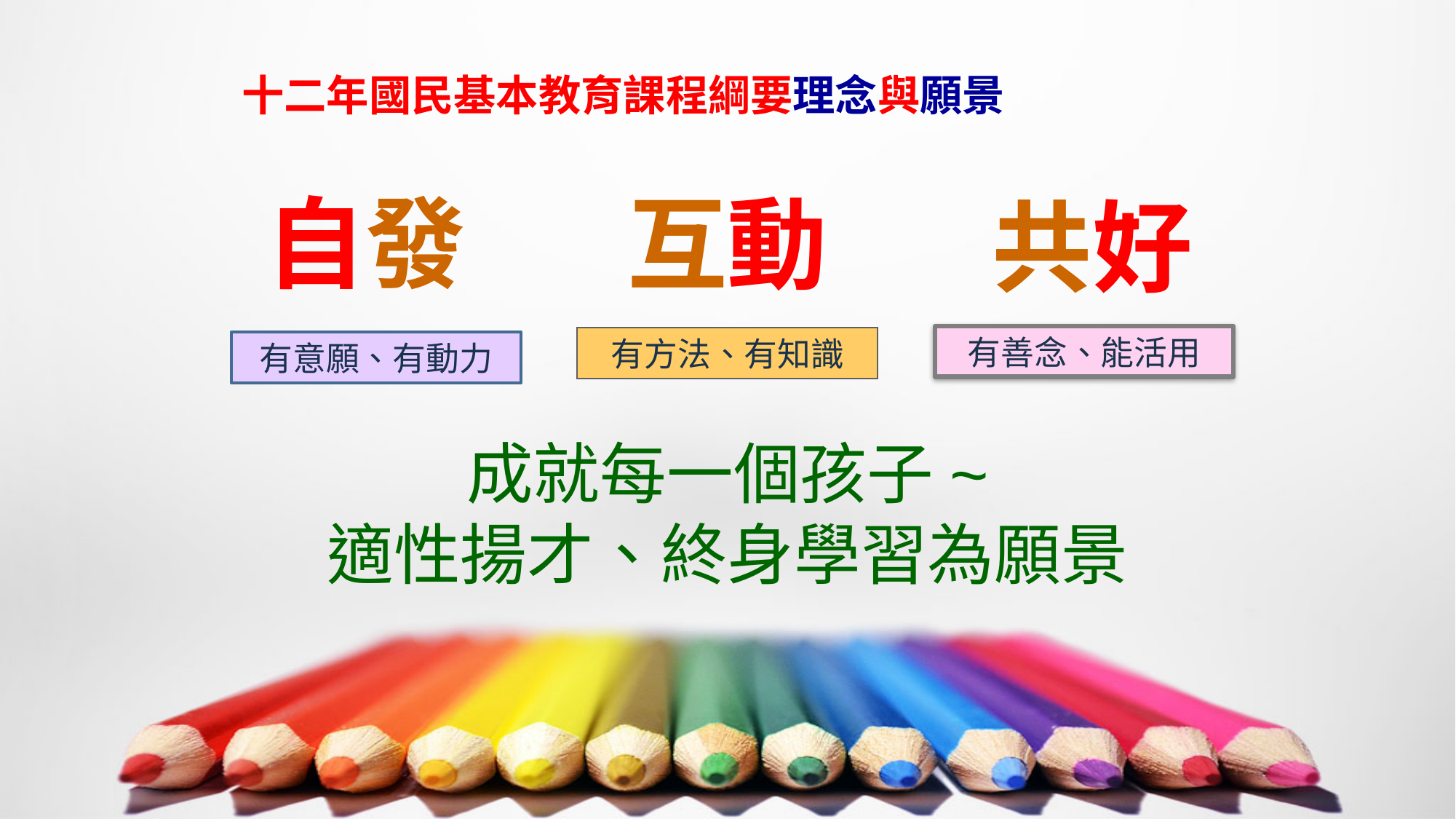

十二年國民基本教育課程綱要理念與願景
自發
互動
共好
有善念、能活用
有方法、有知識
有意願、有動力
成就每一個孩子~
適性揚才、終身學習為願景